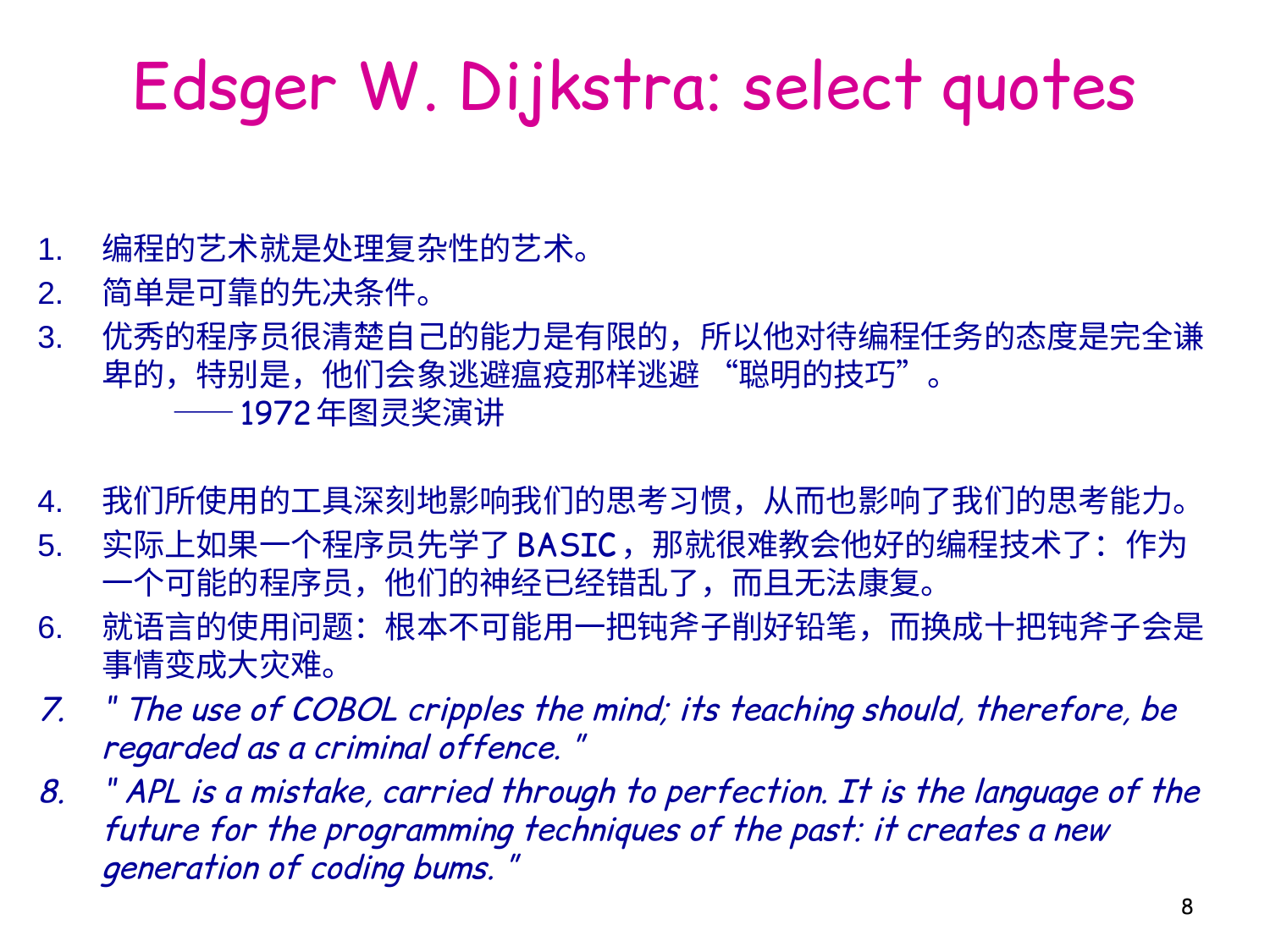

# Edsger W. Dijkstra: select quotes
编程的艺术就是处理复杂性的艺术。
简单是可靠的先决条件。
优秀的程序员很清楚自己的能力是有限的，所以他对待编程任务的态度是完全谦卑的，特别是，他们会象逃避瘟疫那样逃避 “聪明的技巧”。
						——1972年图灵奖演讲

我们所使用的工具深刻地影响我们的思考习惯，从而也影响了我们的思考能力。
实际上如果一个程序员先学了BASIC，那就很难教会他好的编程技术了：作为一个可能的程序员，他们的神经已经错乱了，而且无法康复。
就语言的使用问题：根本不可能用一把钝斧子削好铅笔，而换成十把钝斧子会是事情变成大灾难。
“ The use of COBOL cripples the mind; its teaching should, therefore, be regarded as a criminal offence. ”
“ APL is a mistake, carried through to perfection. It is the language of the future for the programming techniques of the past: it creates a new generation of coding bums. ”

8